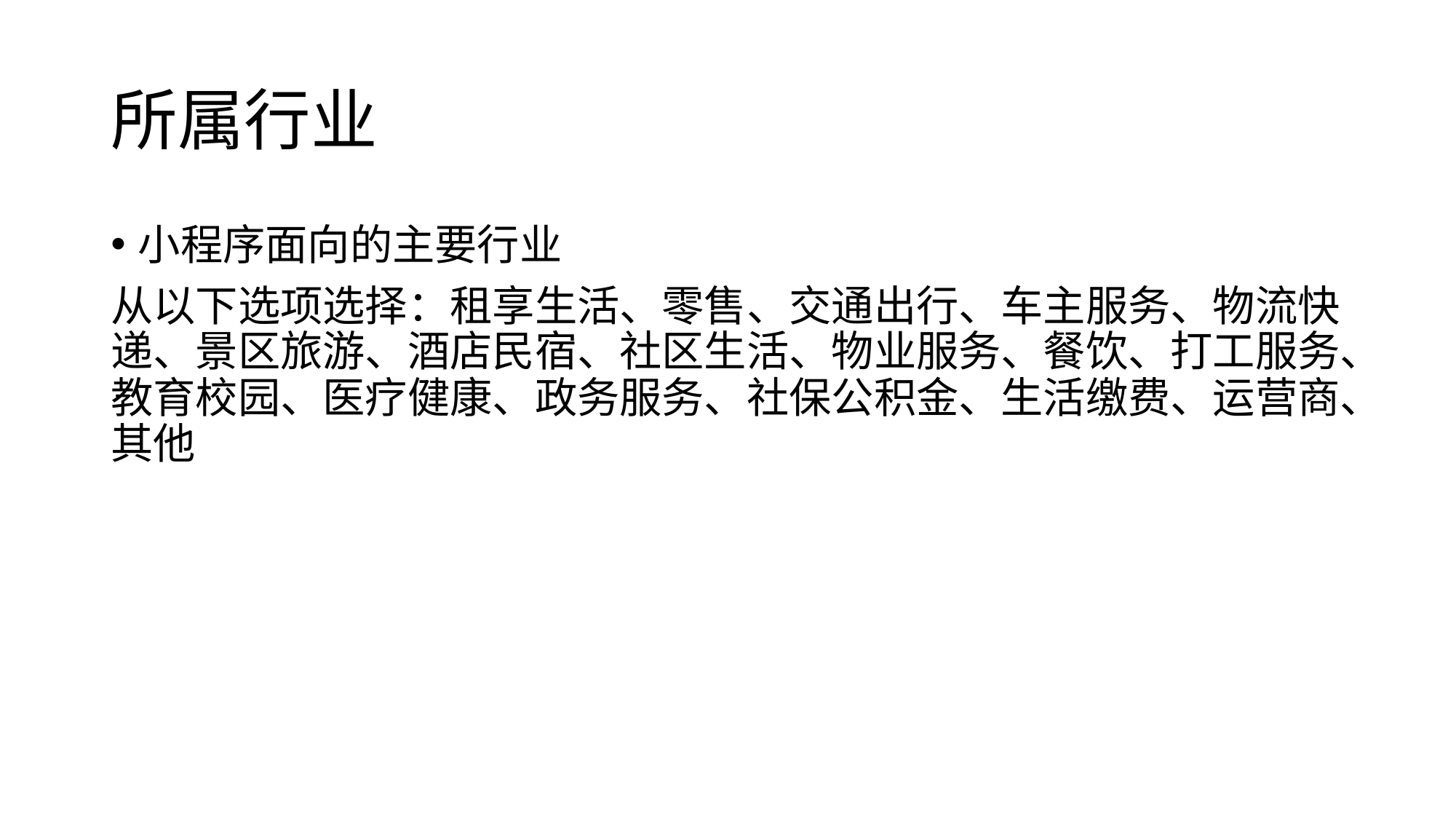

# 所属行业
小程序面向的主要行业
从以下选项选择：租享生活、零售、交通出行、车主服务、物流快递、景区旅游、酒店民宿、社区生活、物业服务、餐饮、打工服务、教育校园、医疗健康、政务服务、社保公积金、生活缴费、运营商、其他